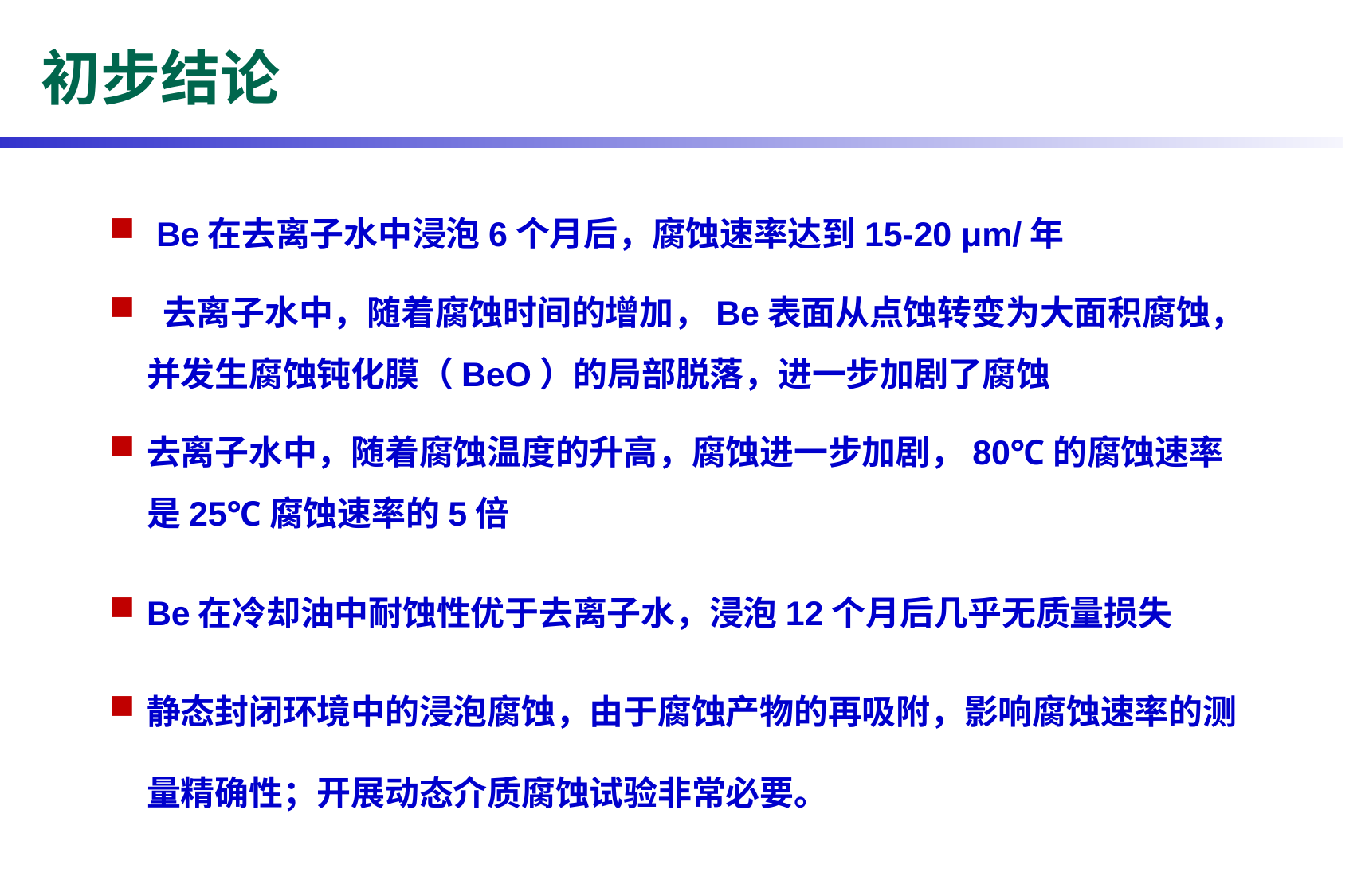

初步结论
 Be在去离子水中浸泡6个月后，腐蚀速率达到15-20 μm/年
 去离子水中，随着腐蚀时间的增加，Be表面从点蚀转变为大面积腐蚀，并发生腐蚀钝化膜（BeO）的局部脱落，进一步加剧了腐蚀
去离子水中，随着腐蚀温度的升高，腐蚀进一步加剧，80℃的腐蚀速率是25℃腐蚀速率的5倍
Be在冷却油中耐蚀性优于去离子水，浸泡12个月后几乎无质量损失
静态封闭环境中的浸泡腐蚀，由于腐蚀产物的再吸附，影响腐蚀速率的测量精确性；开展动态介质腐蚀试验非常必要。